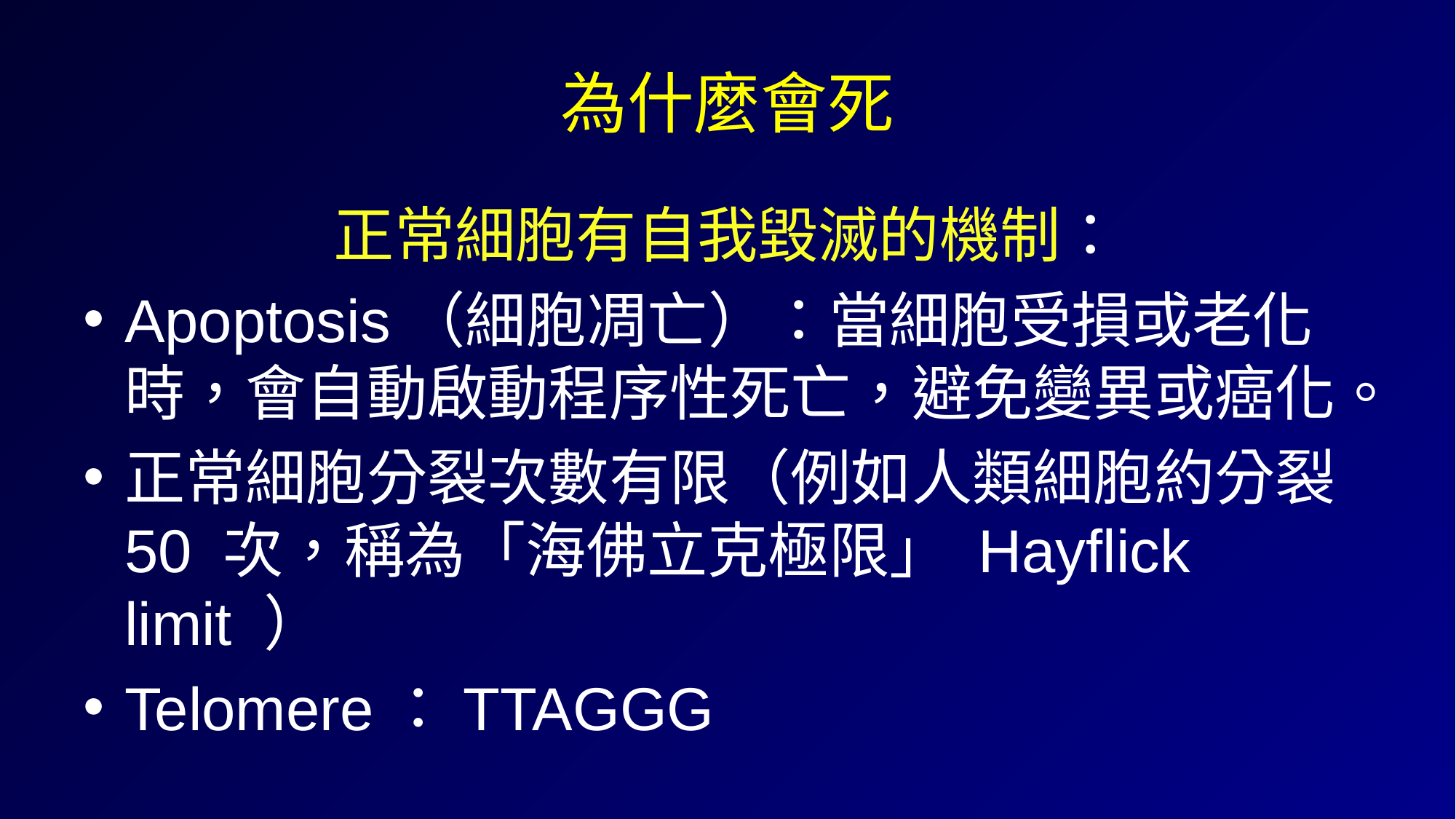

# 為什麼會死
正常細胞有自我毀滅的機制：
Apoptosis（細胞凋亡）：當細胞受損或老化時，會自動啟動程序性死亡，避免變異或癌化。
正常細胞分裂次數有限（例如人類細胞約分裂 50 次，稱為「海佛立克極限」 Hayflick limit ）
Telomere：TTAGGG